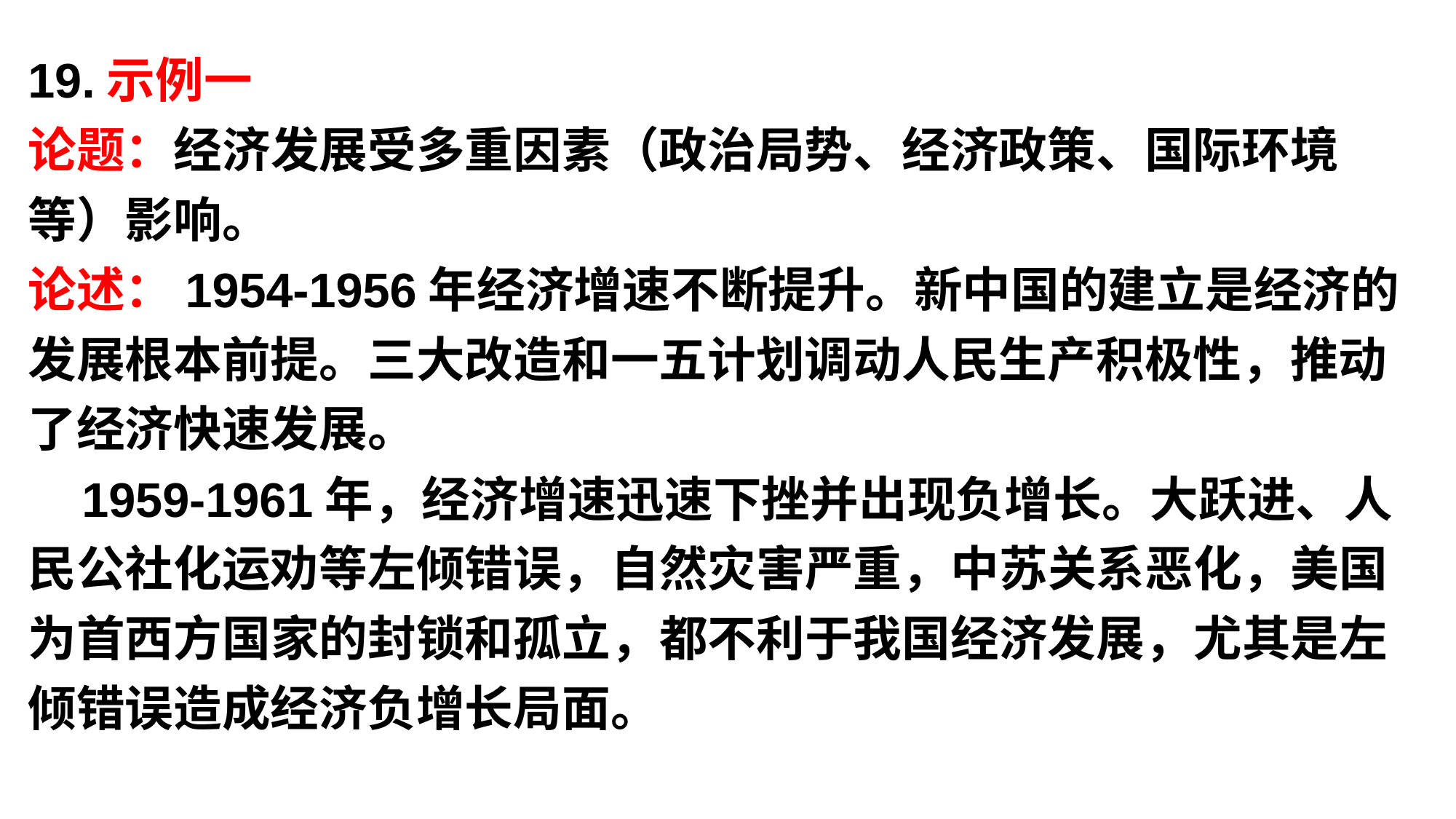

19.示例一
论题：经济发展受多重因素（政治局势、经济政策、国际环境等）影响。
论述：1954-1956年经济增速不断提升。新中国的建立是经济的发展根本前提。三大改造和一五计划调动人民生产积极性，推动了经济快速发展。
    1959-1961年，经济增速迅速下挫并出现负增长。大跃进、人民公社化运劝等左倾错误，自然灾害严重，中苏关系恶化，美国为首西方国家的封锁和孤立，都不利于我国经济发展，尤其是左倾错误造成经济负增长局面。